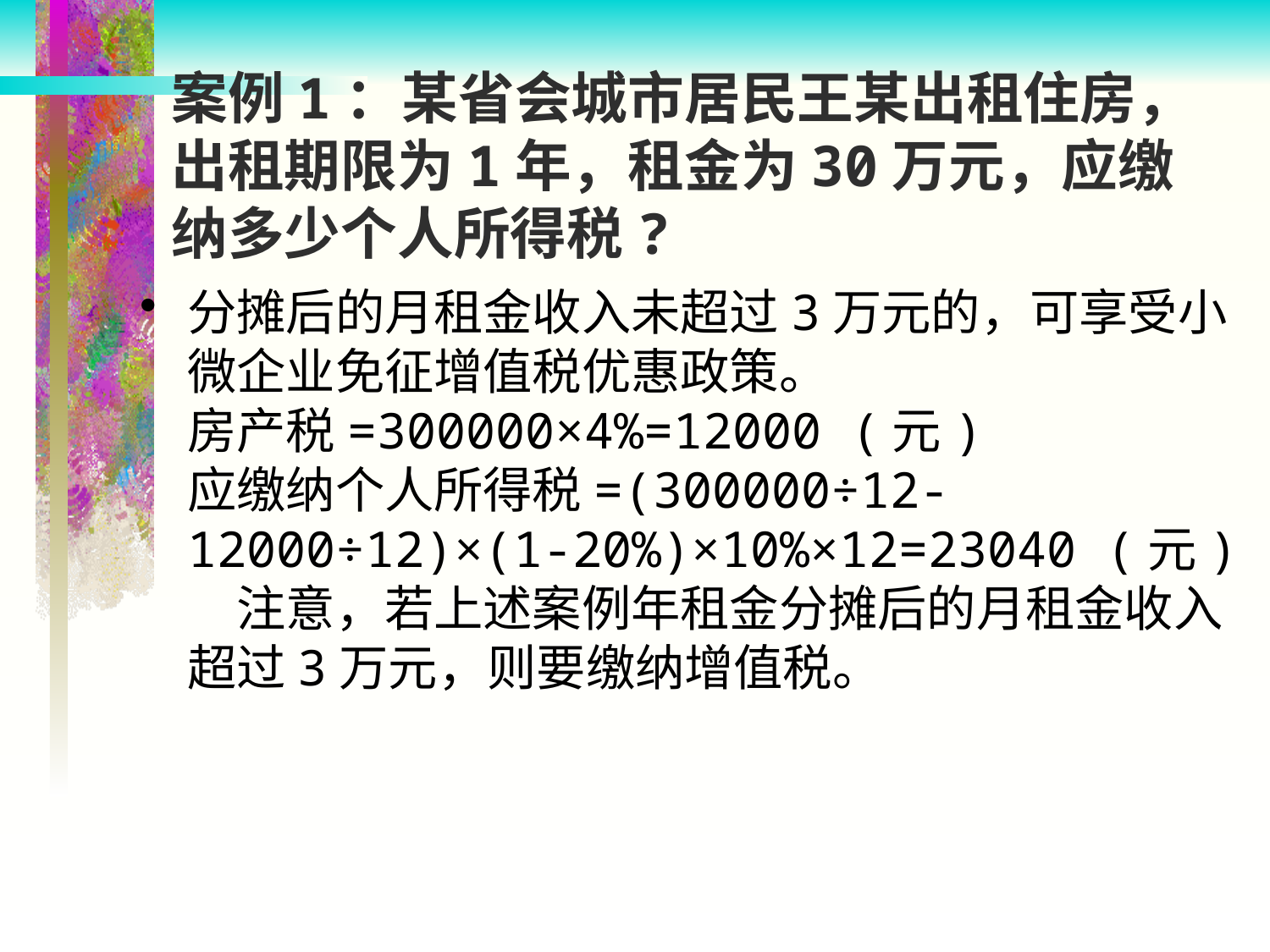

# 案例1：某省会城市居民王某出租住房，出租期限为1年，租金为30万元，应缴纳多少个人所得税?
分摊后的月租金收入未超过3万元的，可享受小微企业免征增值税优惠政策。
房产税=300000×4%=12000 (元)
应缴纳个人所得税=(300000÷12-12000÷12)×(1-20%)×10%×12=23040 (元)
　注意，若上述案例年租金分摊后的月租金收入超过3万元，则要缴纳增值税。